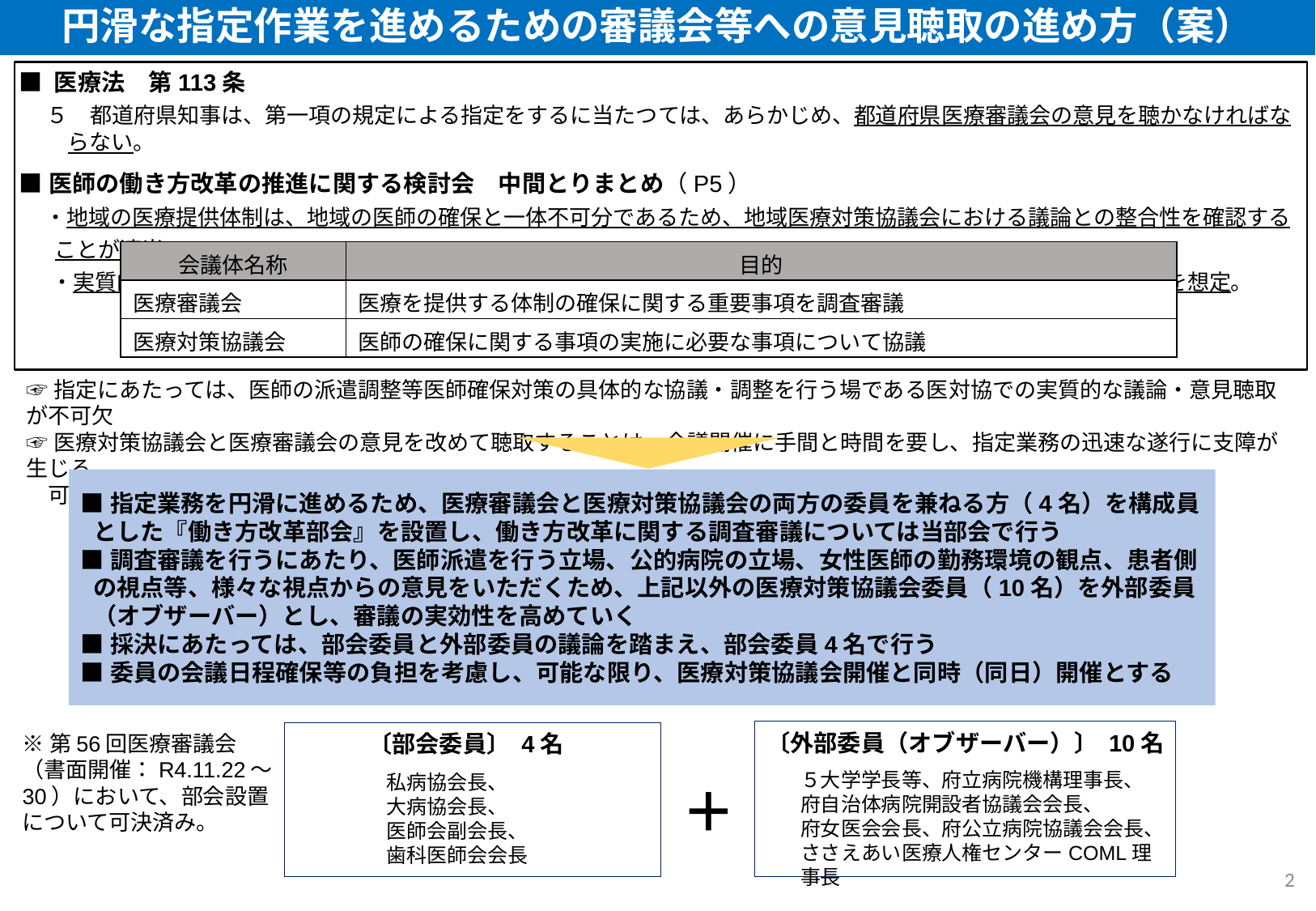

円滑な指定作業を進めるための審議会等への意見聴取の進め方（案）
■ 医療法　第113条
　５　都道府県知事は、第一項の規定による指定をするに当たつては、あらかじめ、都道府県医療審議会の意見を聴かなければならない。

■医師の働き方改革の推進に関する検討会　中間とりまとめ（P5）
　 ・地域の医療提供体制は、地域の医師の確保と一体不可分であるため、地域医療対策協議会における議論との整合性を確認することが適当。
 　・実質的な議論は、都道府県医療審議会に設けられた分科会や地域医療対策協議会等の適切な場において行うことを想定。

| 会議体名称 | 目的 |
| --- | --- |
| 医療審議会 | 医療を提供する体制の確保に関する重要事項を調査審議 |
| 医療対策協議会 | 医師の確保に関する事項の実施に必要な事項について協議 |
☞指定にあたっては、医師の派遣調整等医師確保対策の具体的な協議・調整を行う場である医対協での実質的な議論・意見聴取が不可欠
☞医療対策協議会と医療審議会の意見を改めて聴取することは、会議開催に手間と時間を要し、指定業務の迅速な遂行に支障が生じる
　可能性がある

■指定業務を円滑に進めるため、医療審議会と医療対策協議会の両方の委員を兼ねる方（4名）を構成員とした『働き方改革部会』を設置し、働き方改革に関する調査審議については当部会で行う
■調査審議を行うにあたり、医師派遣を行う立場、公的病院の立場、女性医師の勤務環境の観点、患者側の視点等、様々な視点からの意見をいただくため、上記以外の医療対策協議会委員（10名）を外部委員（オブザーバー）とし、審議の実効性を高めていく
■採決にあたっては、部会委員と外部委員の議論を踏まえ、部会委員4名で行う
■委員の会議日程確保等の負担を考慮し、可能な限り、医療対策協議会開催と同時（同日）開催とする

〔外部委員（オブザーバー）〕 10名

〔部会委員〕 4名
私病協会長、
大病協会長、
医師会副会長、
歯科医師会会長
※第56回医療審議会
（書面開催：R4.11.22～30）において、部会設置について可決済み。
５大学学長等、府立病院機構理事長、
府自治体病院開設者協議会会長、
府女医会会長、府公立病院協議会会長、
ささえあい医療人権センターCOML理事長
＋

2